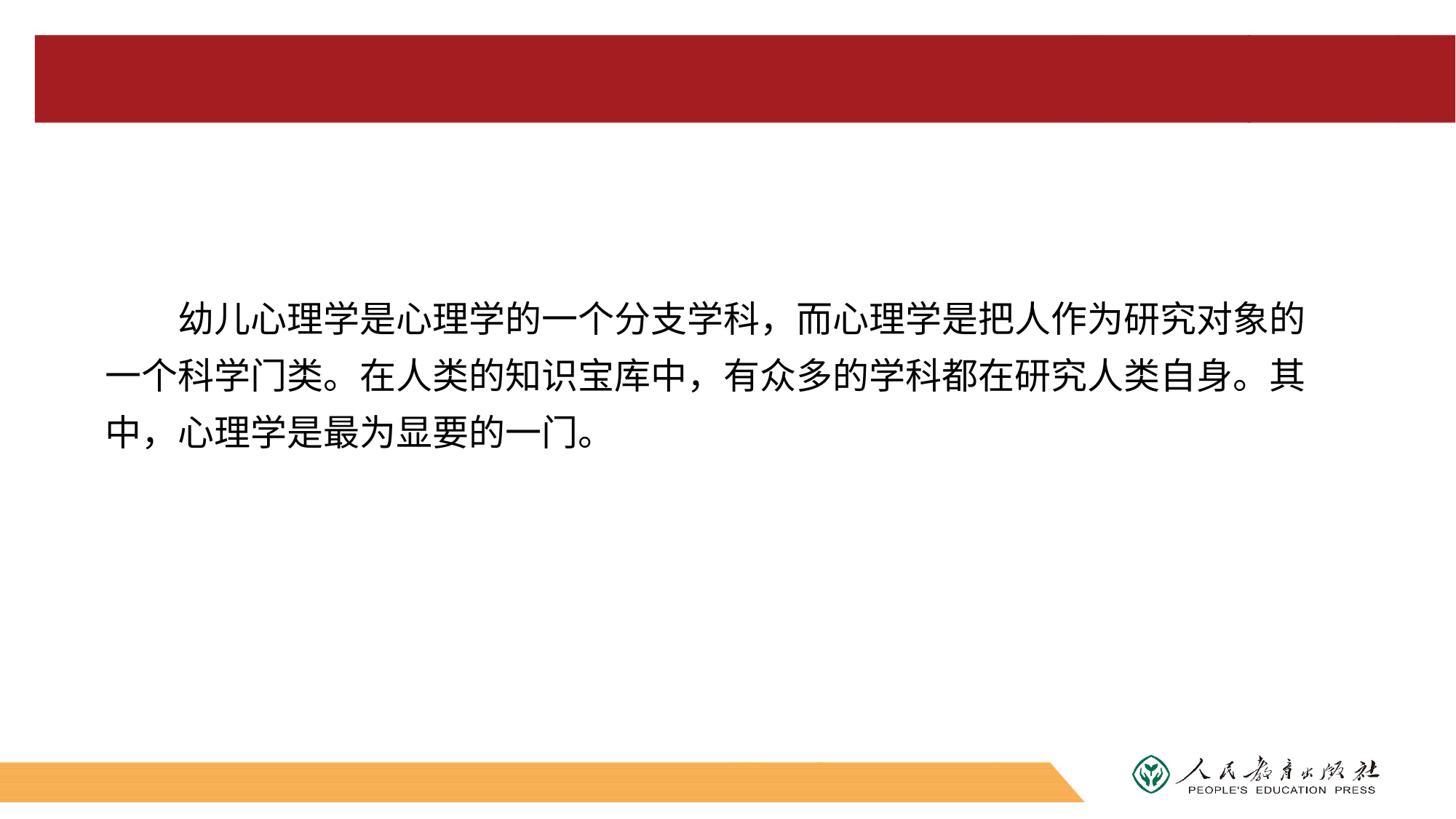

#

幼儿心理学是心理学的一个分支学科，而心理学是把人作为研究对象的一个科学门类。在人类的知识宝库中，有众多的学科都在研究人类自身。其中，心理学是最为显要的一门。